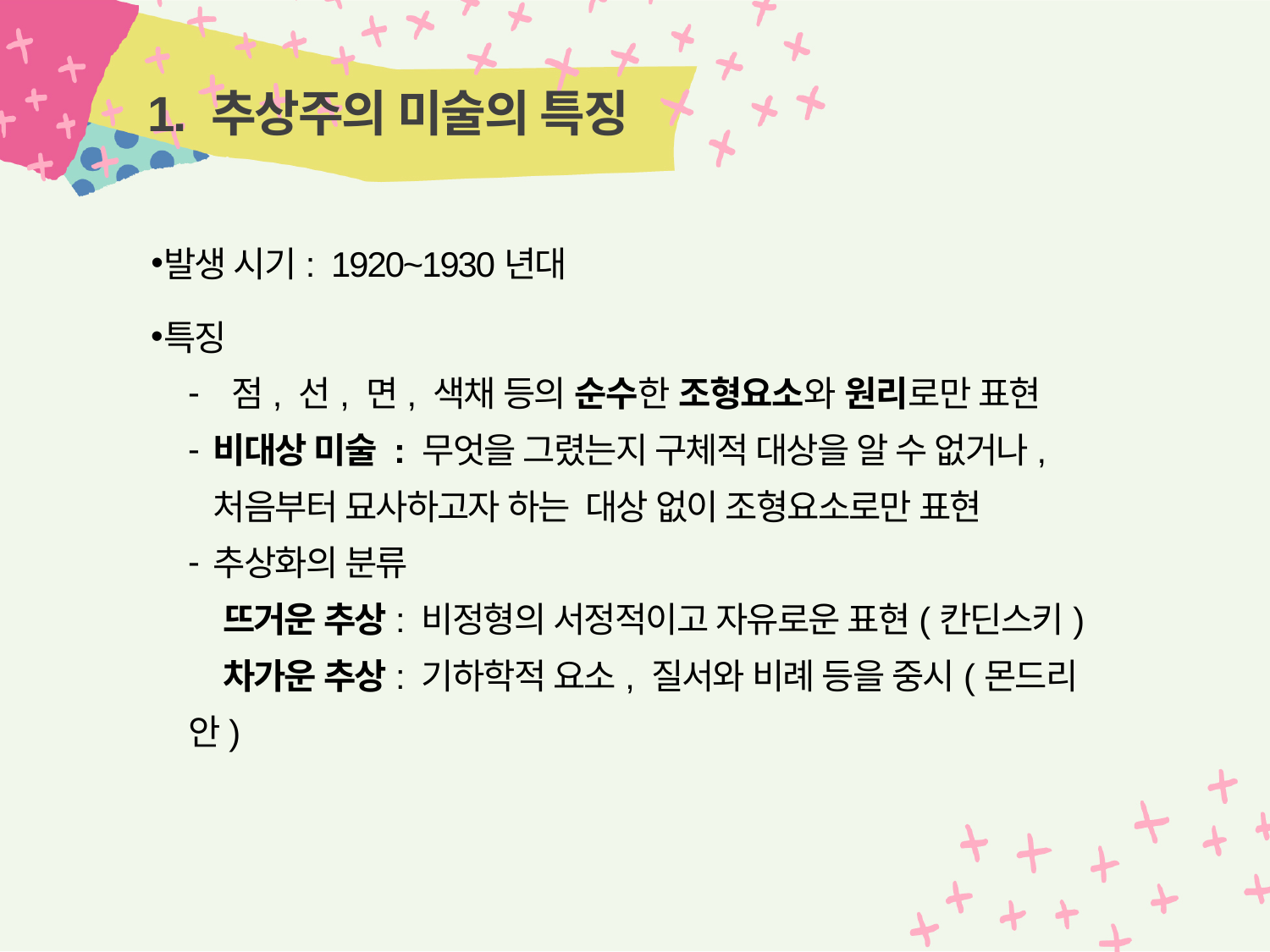

# 1. 추상주의 미술의 특징
발생 시기:  1920~1930년대
특징
 점, 선, 면, 색채 등의 순수한 조형요소와 원리로만 표현
비대상 미술 : 무엇을 그렸는지 구체적 대상을 알 수 없거나, 처음부터 묘사하고자 하는  대상 없이 조형요소로만 표현
추상화의 분류
   뜨거운 추상: 비정형의 서정적이고 자유로운 표현(칸딘스키)
   차가운 추상: 기하학적 요소, 질서와 비례 등을 중시(몬드리안)